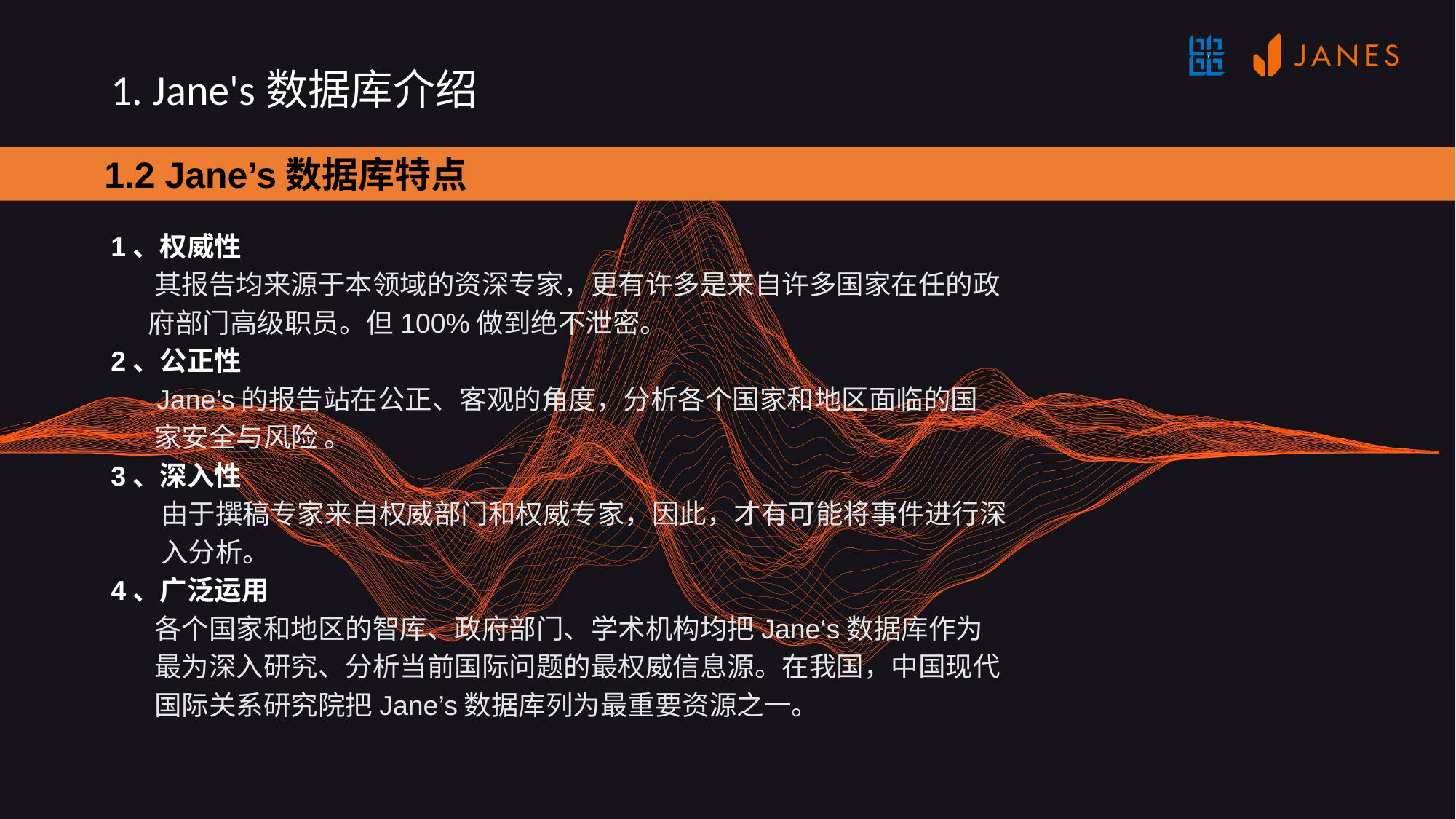

# 1. Jane's数据库介绍
     1.2 Jane’s数据库特点
1、权威性
      其报告均来源于本领域的资深专家，更有许多是来自许多国家在任的政
     府部门高级职员。但100%做到绝不泄密。
2、公正性
      Jane’s的报告站在公正、客观的角度，分析各个国家和地区面临的国
      家安全与风险 。
3、深入性
       由于撰稿专家来自权威部门和权威专家，因此，才有可能将事件进行深
       入分析。
4、广泛运用
      各个国家和地区的智库、政府部门、学术机构均把Jane‘s数据库作为
      最为深入研究、分析当前国际问题的最权威信息源。在我国，中国现代
      国际关系研究院把Jane’s数据库列为最重要资源之一。